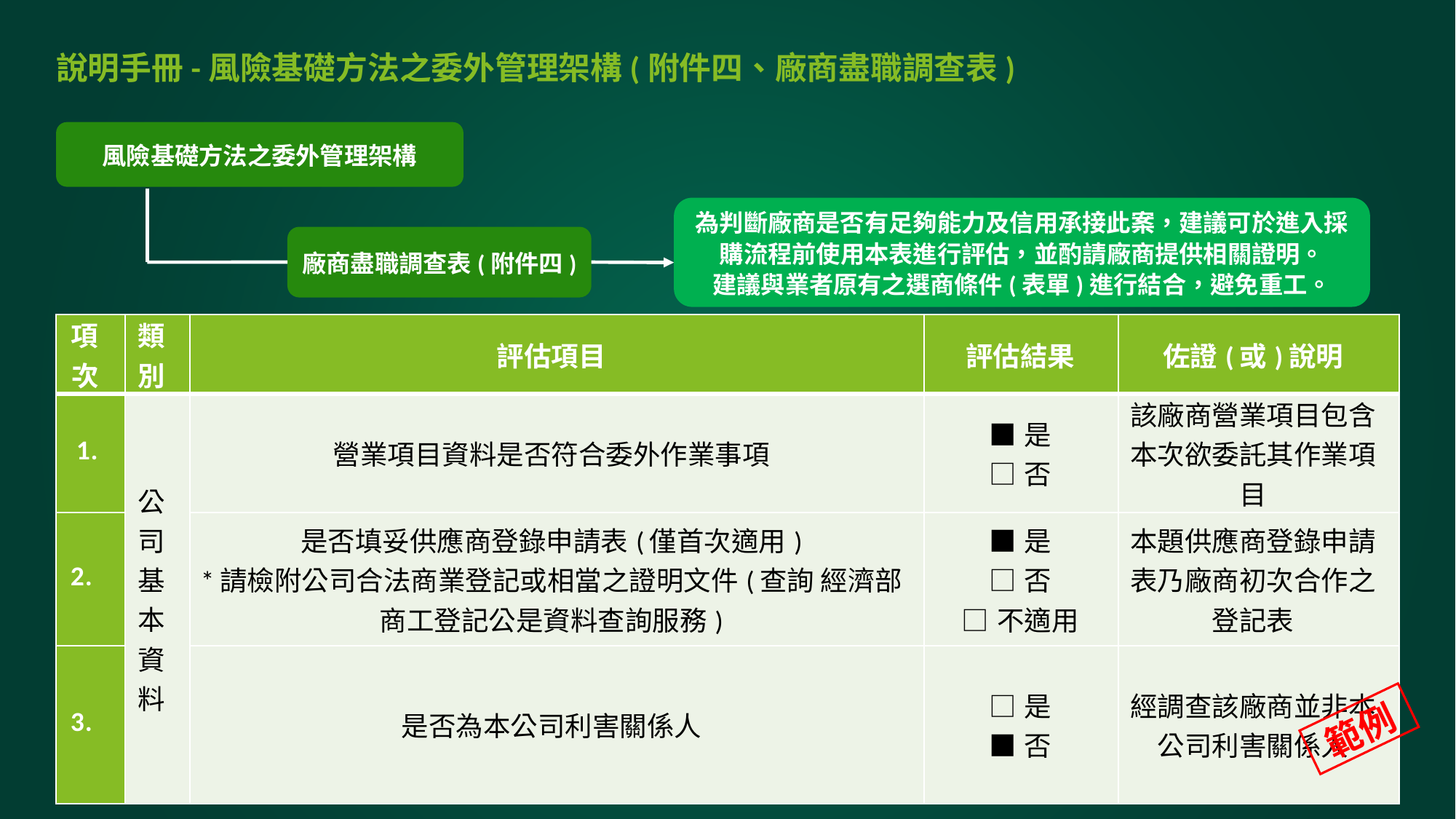

# 說明手冊-風險基礎方法之委外管理架構(附件四、廠商盡職調查表)
風險基礎方法之委外管理架構
為判斷廠商是否有足夠能力及信用承接此案，建議可於進入採購流程前使用本表進行評估，並酌請廠商提供相關證明。
建議與業者原有之選商條件(表單)進行結合，避免重工。
廠商盡職調查表(附件四)
| 項次 | 類別 | 評估項目 | 評估結果 | 佐證(或)說明 |
| --- | --- | --- | --- | --- |
| 1. | 公司基本資料 | 營業項目資料是否符合委外作業事項 | ■是 □否 | 該廠商營業項目包含本次欲委託其作業項目 |
| 2. |  | 是否填妥供應商登錄申請表(僅首次適用) \*請檢附公司合法商業登記或相當之證明文件(查詢 經濟部 商工登記公是資料查詢服務) | ■是 □否 □不適用 | 本題供應商登錄申請表乃廠商初次合作之登記表 |
| 3. |  | 是否為本公司利害關係人 | □是 ■否 | 經調查該廠商並非本公司利害關係人 |
範例